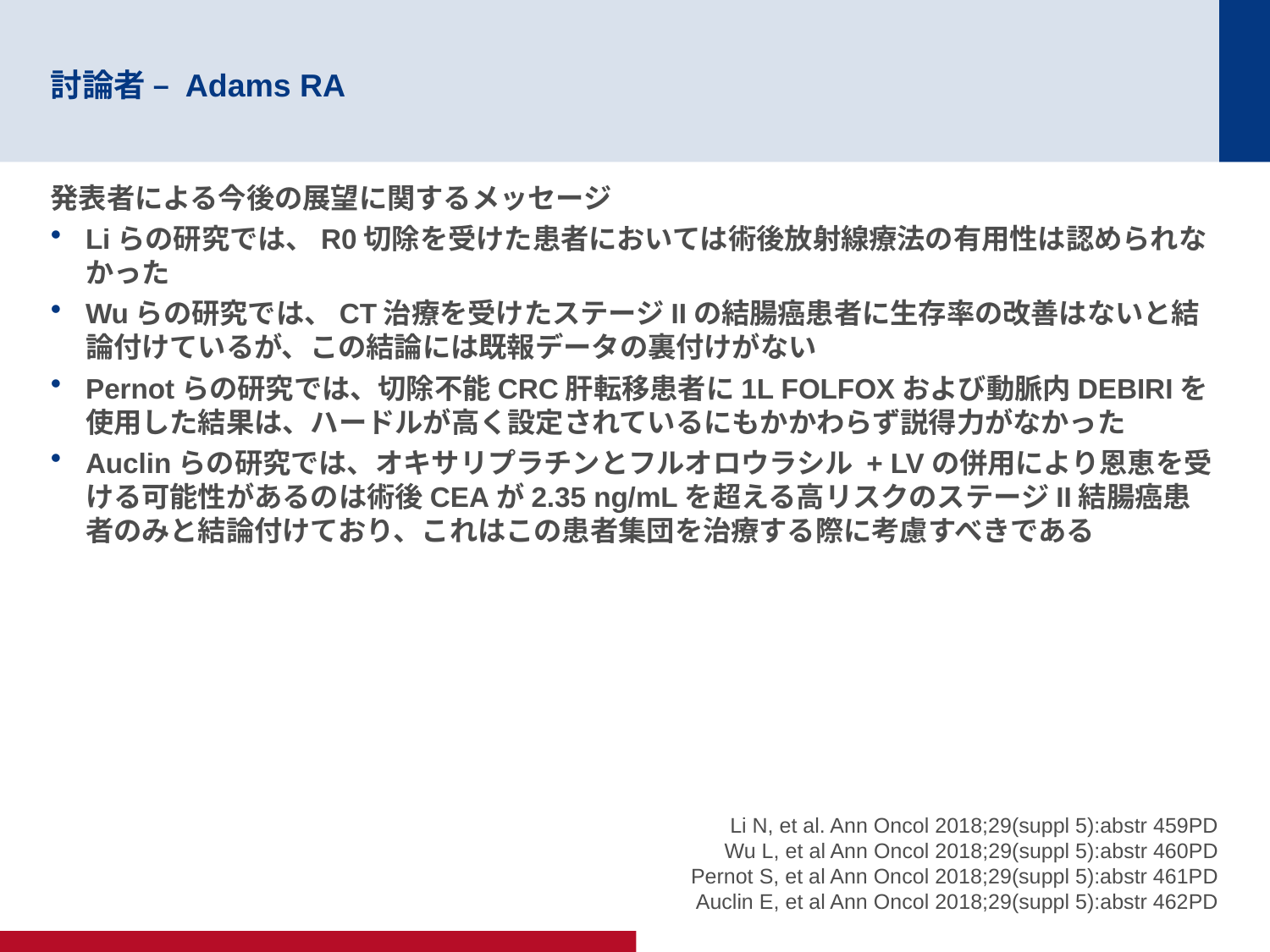

# 討論者 – Adams RA
発表者による今後の展望に関するメッセージ
Liらの研究では、R0切除を受けた患者においては術後放射線療法の有用性は認められなかった
Wuらの研究では、CT治療を受けたステージIIの結腸癌患者に生存率の改善はないと結論付けているが、この結論には既報データの裏付けがない
Pernotらの研究では、切除不能CRC肝転移患者に1L FOLFOXおよび動脈内DEBIRIを使用した結果は、ハードルが高く設定されているにもかかわらず説得力がなかった
Auclinらの研究では、オキサリプラチンとフルオロウラシル + LVの併用により恩恵を受ける可能性があるのは術後CEAが2.35 ng/mLを超える高リスクのステージII結腸癌患者のみと結論付けており、これはこの患者集団を治療する際に考慮すべきである
Li N, et al. Ann Oncol 2018;29(suppl 5):abstr 459PD
Wu L, et al Ann Oncol 2018;29(suppl 5):abstr 460PD
Pernot S, et al Ann Oncol 2018;29(suppl 5):abstr 461PD
Auclin E, et al Ann Oncol 2018;29(suppl 5):abstr 462PD